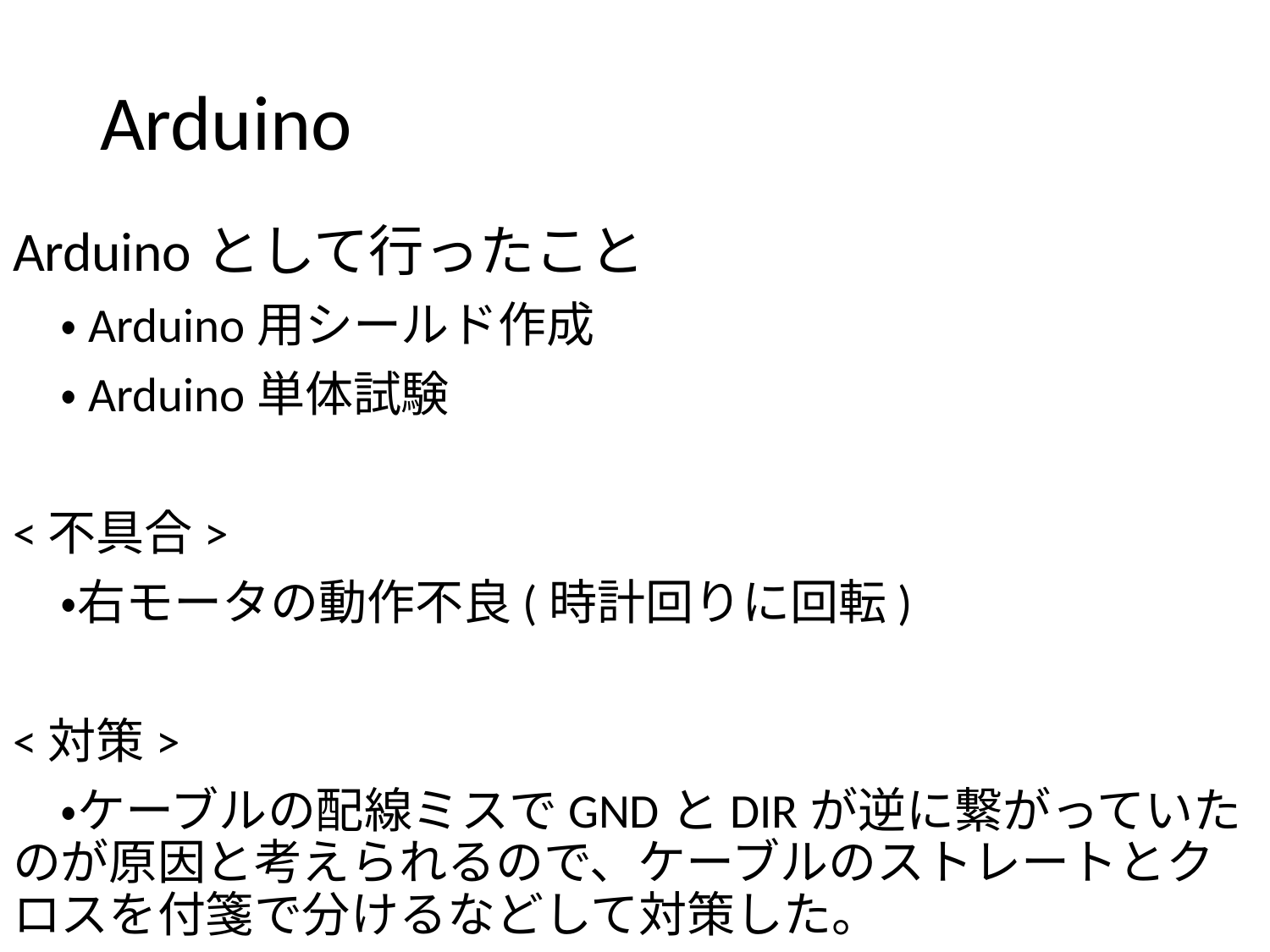

# Arduino
Arduinoとして行ったこと
　・Arduino用シールド作成
　・Arduino単体試験

<不具合>
　・右モータの動作不良(時計回りに回転)

<対策>
　・ケーブルの配線ミスでGNDとDIRが逆に繋がっていたのが原因と考えられるので、ケーブルのストレートとクロスを付箋で分けるなどして対策した。